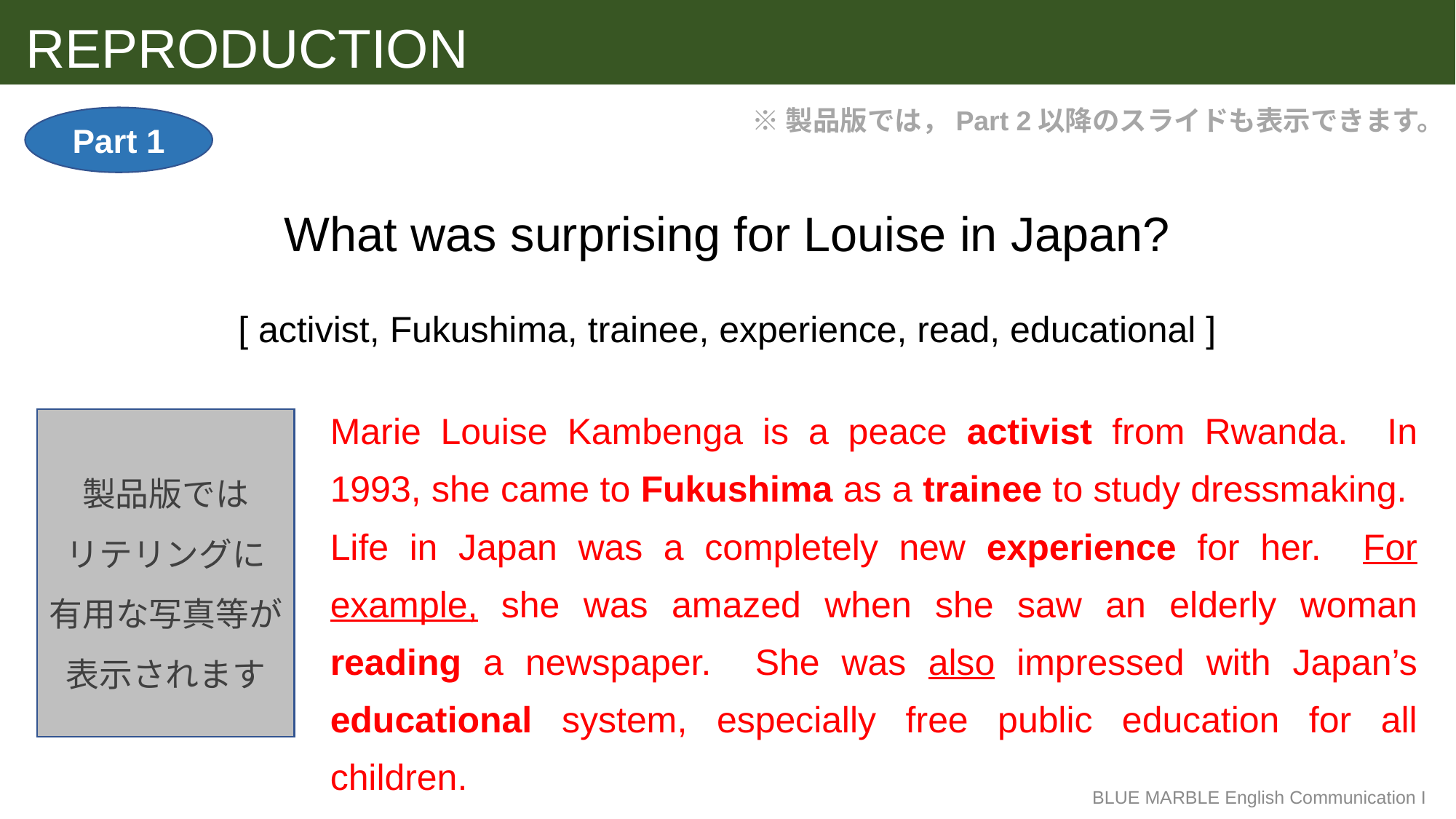

REPRODUCTION
※製品版では，Part 2以降のスライドも表示できます。
Part 1
What was surprising for Louise in Japan?
[ activist, Fukushima, trainee, experience, read, educational ]
Marie Louise Kambenga is a peace activist from Rwanda.  In 1993, she came to Fukushima as a trainee to study dressmaking.  Life in Japan was a completely new experience for her.  For example, she was amazed when she saw an elderly woman reading a newspaper.  She was also impressed with Japan’s educational system, especially free public education for all children.
製品版では
リテリングに
有用な写真等が
表示されます
BLUE MARBLE English Communication I